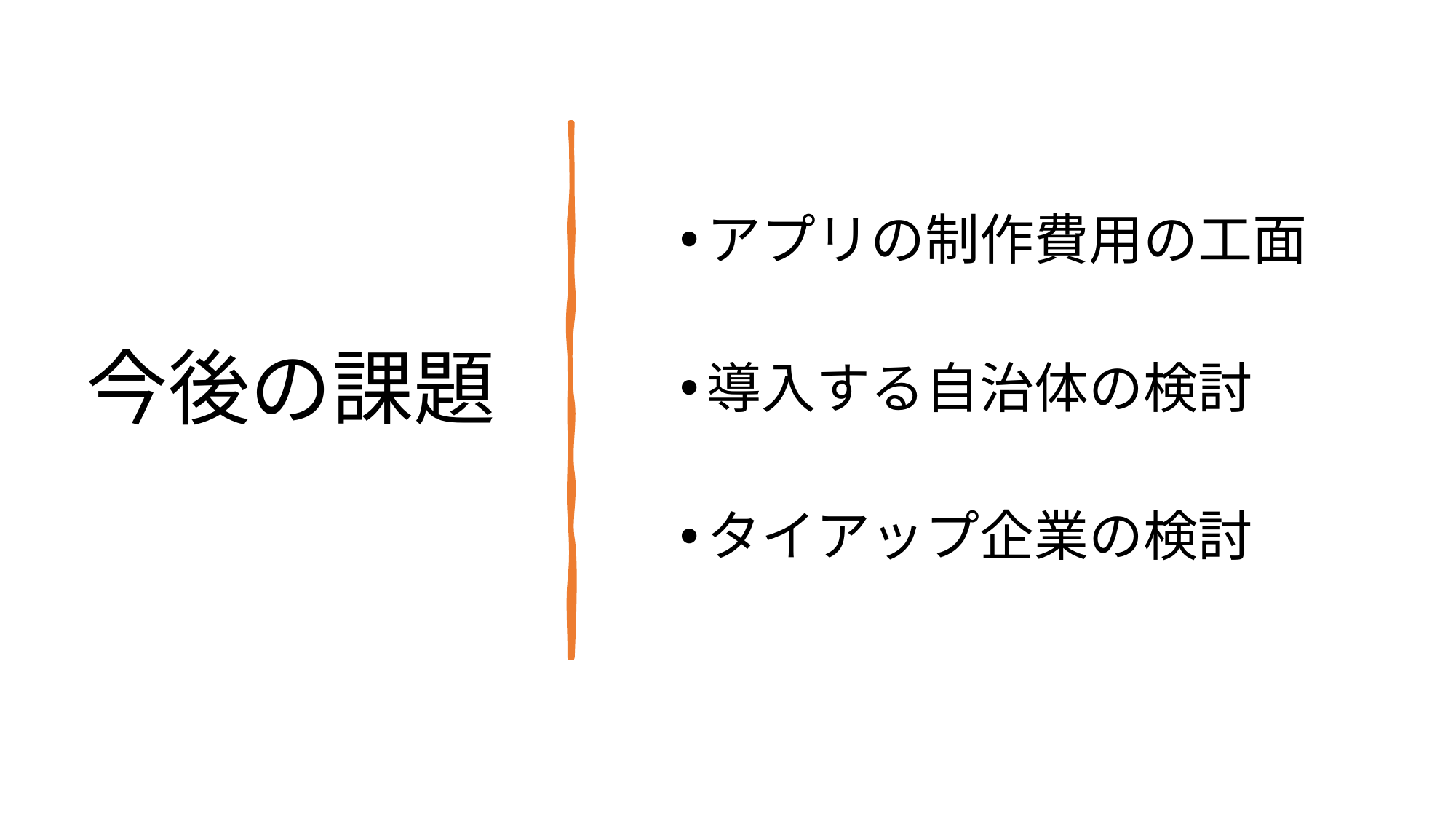

アプリの制作費用の工面

導入する自治体の検討

タイアップ企業の検討
# 今後の課題